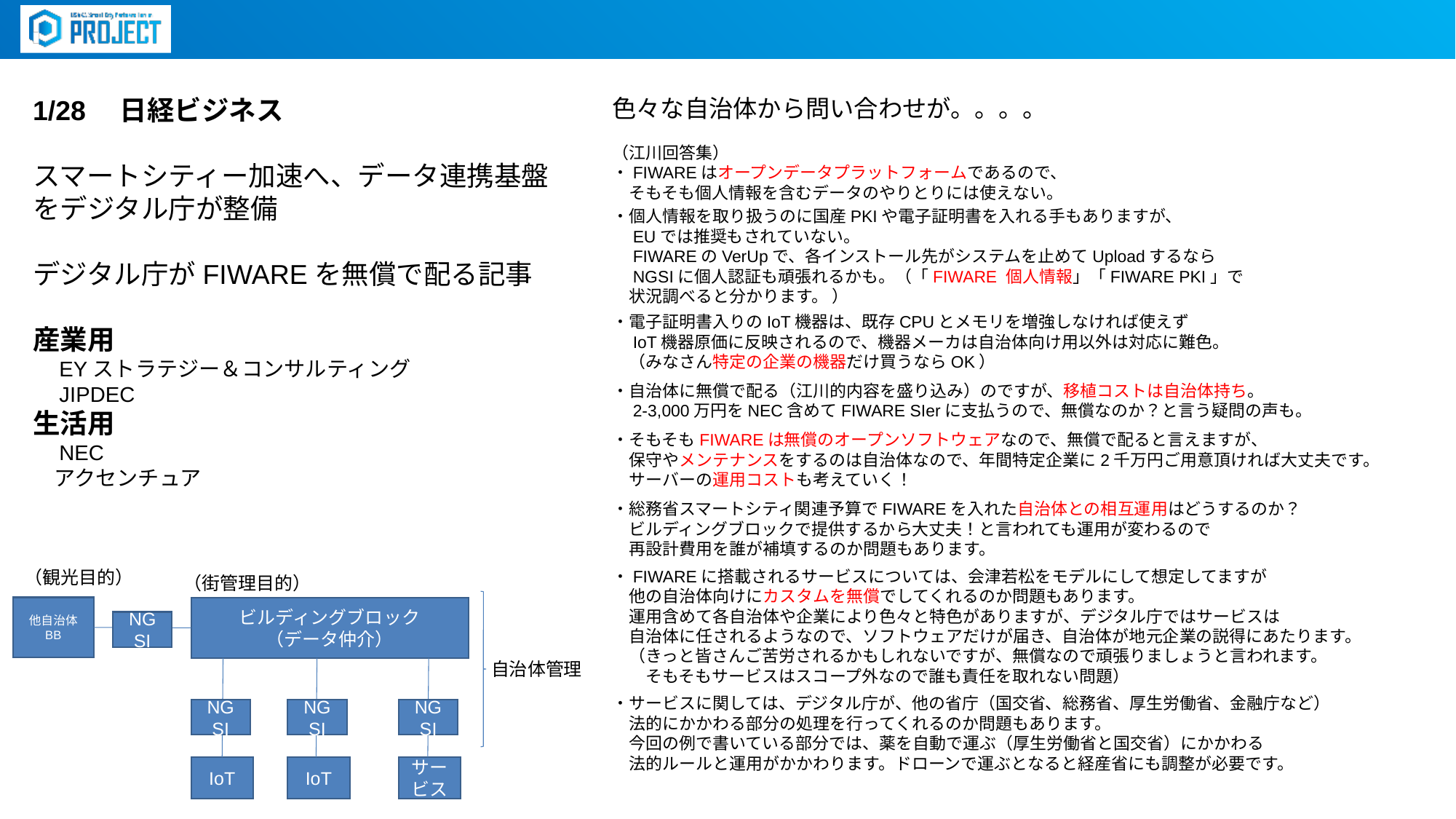

1/28　日経ビジネス

スマートシティー加速へ、データ連携基盤をデジタル庁が整備

デジタル庁がFIWAREを無償で配る記事

産業用
　EYストラテジー＆コンサルティング
　JIPDEC
生活用
　NEC
　アクセンチュア
色々な自治体から問い合わせが。。。。

（江川回答集）
・FIWAREはオープンデータプラットフォームであるので、
　そもそも個人情報を含むデータのやりとりには使えない。
・個人情報を取り扱うのに国産PKIや電子証明書を入れる手もありますが、
　EUでは推奨もされていない。
　FIWAREのVerUpで、各インストール先がシステムを止めてUploadするなら
　NGSIに個人認証も頑張れるかも。（「FIWARE 個人情報」「FIWARE PKI」で
　状況調べると分かります。 ）
・電子証明書入りのIoT機器は、既存CPUとメモリを増強しなければ使えず
　IoT機器原価に反映されるので、機器メーカは自治体向け用以外は対応に難色。
　（みなさん特定の企業の機器だけ買うならOK）
・自治体に無償で配る（江川的内容を盛り込み）のですが、移植コストは自治体持ち。
　2-3,000万円をNEC含めてFIWARE SIerに支払うので、無償なのか？と言う疑問の声も。
・そもそもFIWAREは無償のオープンソフトウェアなので、無償で配ると言えますが、
　保守やメンテナンスをするのは自治体なので、年間特定企業に2千万円ご用意頂ければ大丈夫です。
　サーバーの運用コストも考えていく！
・総務省スマートシティ関連予算でFIWAREを入れた自治体との相互運用はどうするのか？
　ビルディングブロックで提供するから大丈夫！と言われても運用が変わるので
　再設計費用を誰が補填するのか問題もあります。

・FIWAREに搭載されるサービスについては、会津若松をモデルにして想定してますが
　他の自治体向けにカスタムを無償でしてくれるのか問題もあります。
　運用含めて各自治体や企業により色々と特色がありますが、デジタル庁ではサービスは
　自治体に任されるようなので、ソフトウェアだけが届き、自治体が地元企業の説得にあたります。
　（きっと皆さんご苦労されるかもしれないですが、無償なので頑張りましょうと言われます。
　　そもそもサービスはスコープ外なので誰も責任を取れない問題）
・サービスに関しては、デジタル庁が、他の省庁（国交省、総務省、厚生労働省、金融庁など）
　法的にかかわる部分の処理を行ってくれるのか問題もあります。
　今回の例で書いている部分では、薬を自動で運ぶ（厚生労働省と国交省）にかかわる
　法的ルールと運用がかかわります。ドローンで運ぶとなると経産省にも調整が必要です。
（観光目的）
（街管理目的）

他自治体
BB
ビルディングブロック
（データ仲介）
NGSI
自治体管理
NGSI
NGSI
NGSI
IoT
IoT
サービス